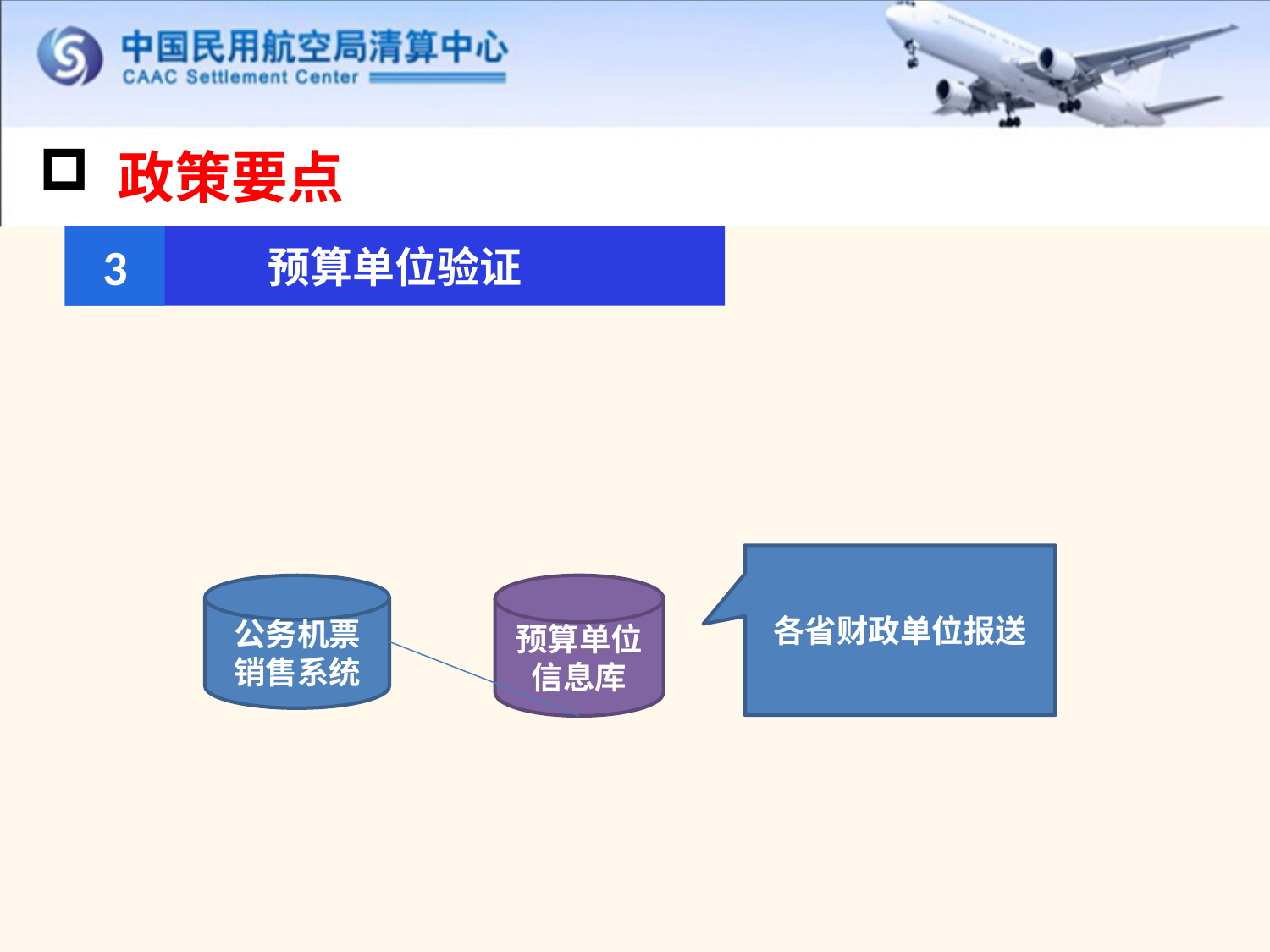

政策要点
预算单位验证
3
各省财政单位报送
公务机票
销售系统
预算单位信息库